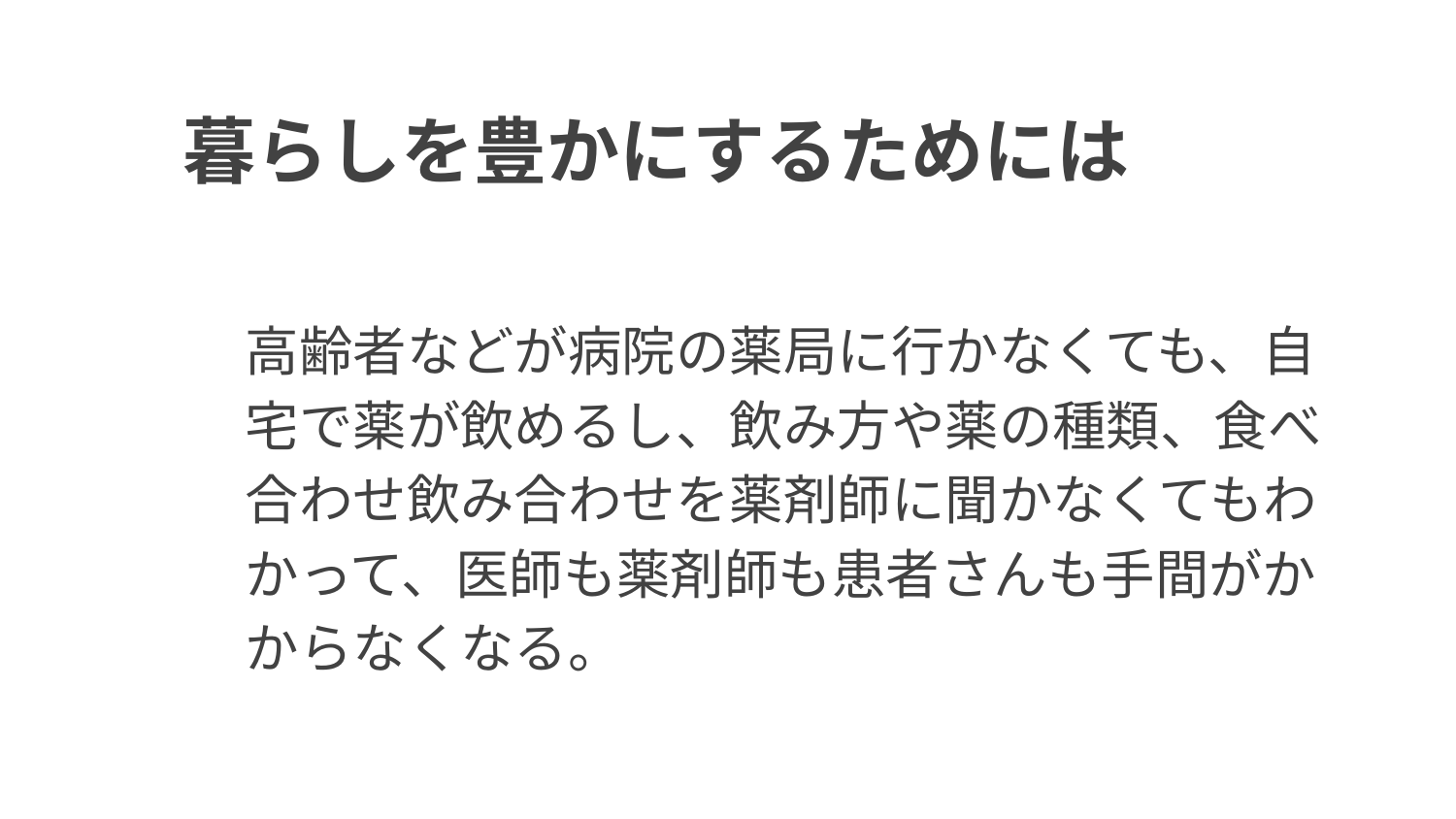

# 暮らしを豊かにするためには
高齢者などが病院の薬局に行かなくても、自宅で薬が飲めるし、飲み方や薬の種類、食べ合わせ飲み合わせを薬剤師に聞かなくてもわかって、医師も薬剤師も患者さんも手間がかからなくなる。